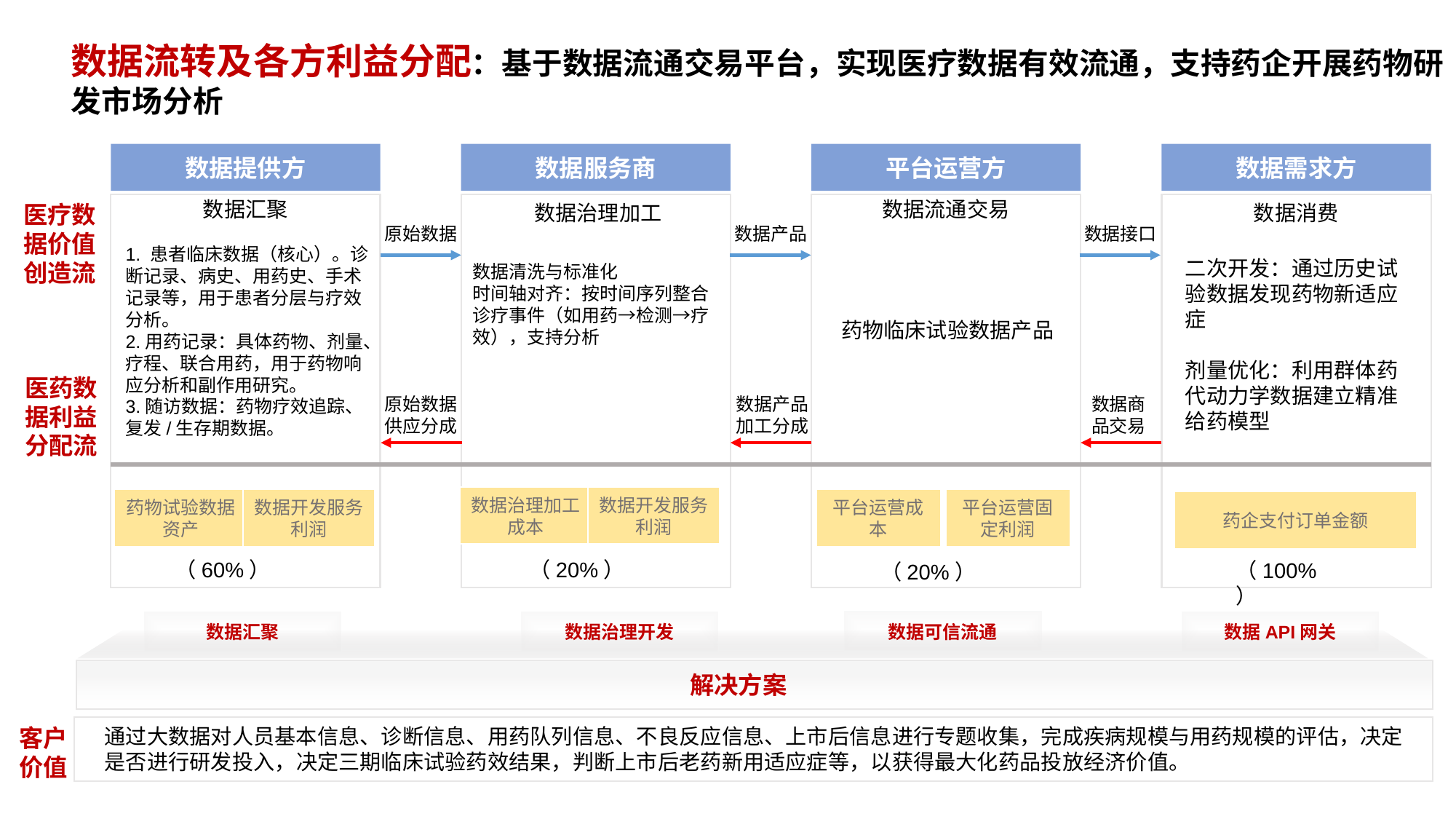

数据流转及各方利益分配：基于数据流通交易平台，实现医疗数据有效流通，支持药企开展药物研发市场分析
数据提供方
数据服务商
平台运营方
数据需求方
数据汇聚
数据流通交易

数据治理加工

数据消费
医疗数据价值创造流
原始数据
数据产品
数据接口
1. 患者临床数据（核心）。诊断记录、病史、用药史、手术记录等，用于患者分层与疗效分析。
2.用药记录：具体药物、剂量、疗程、联合用药，用于药物响应分析和副作用研究。
3.随访数据：药物疗效追踪、复发/生存期数据。
二次开发：通过历史试验数据发现药物新适应症

剂量优化：利用群体药代动力学数据建立精准给药模型
数据清洗与标准化
时间轴对齐：按时间序列整合诊疗事件（如用药→检测→疗效），支持分析
药物临床试验数据产品
医药数据利益分配流
原始数据
供应分成
数据产品
加工分成
数据商
品交易
数据治理加工成本
数据开发服务利润
药物试验数据资产
数据开发服务利润
平台运营成本
平台运营固定利润
药企支付订单金额
（20%）
（60%）
（100%）
（20%）
数据可信流通
数据汇聚
数据治理开发
数据API网关

解决方案
客户价值

通过大数据对人员基本信息、诊断信息、用药队列信息、不良反应信息、上市后信息进行专题收集，完成疾病规模与用药规模的评估，决定是否进行研发投入，决定三期临床试验药效结果，判断上市后老药新用适应症等，以获得最大化药品投放经济价值。